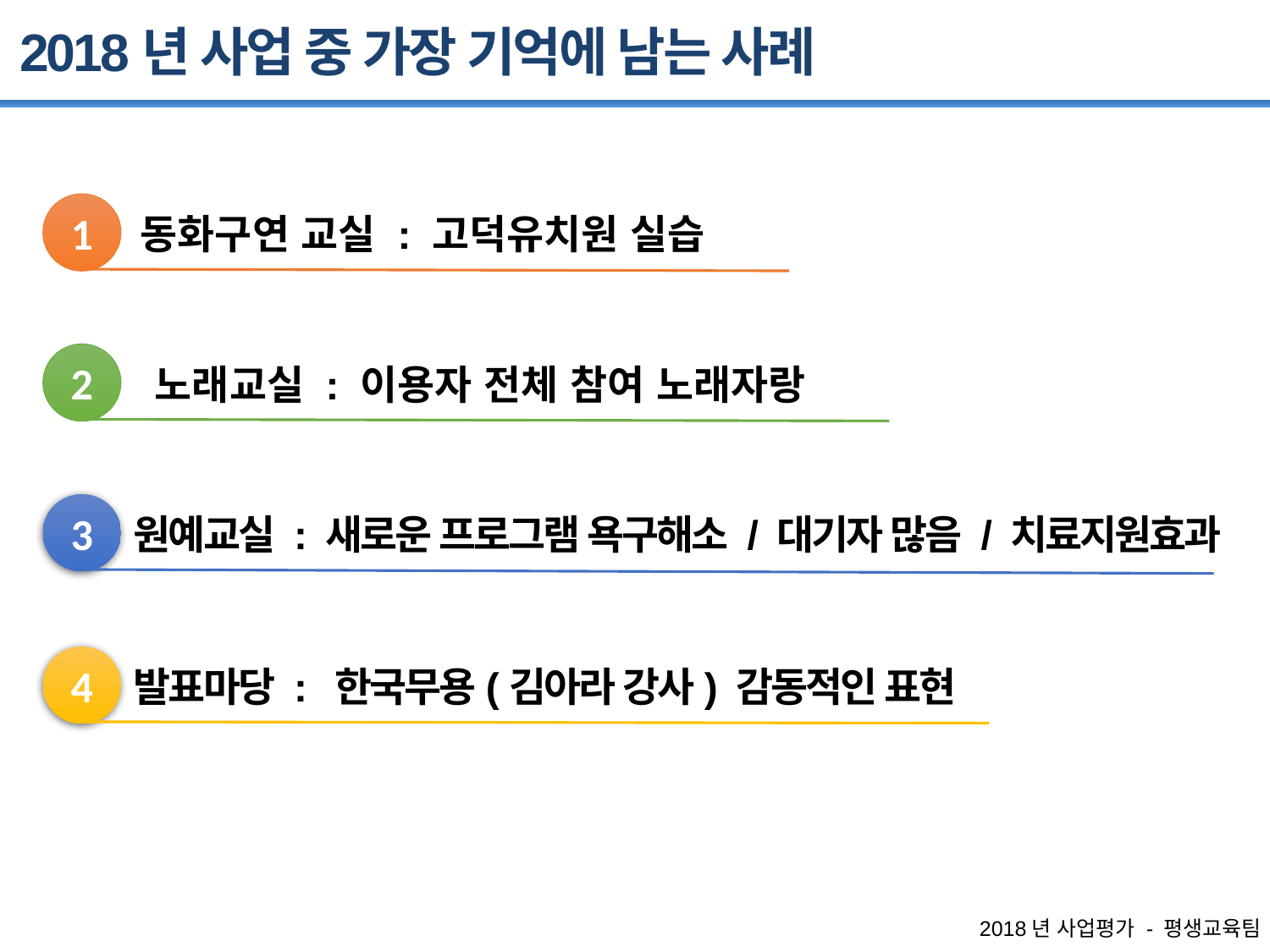

2018년 사업 중 가장 기억에 남는 사례
1
동화구연 교실 : 고덕유치원 실습
2
 노래교실 : 이용자 전체 참여 노래자랑
3
원예교실 : 새로운 프로그램 욕구해소 / 대기자 많음 / 치료지원효과
4
발표마당 :  한국무용(김아라 강사) 감동적인 표현
2018년 사업평가 - 평생교육팀